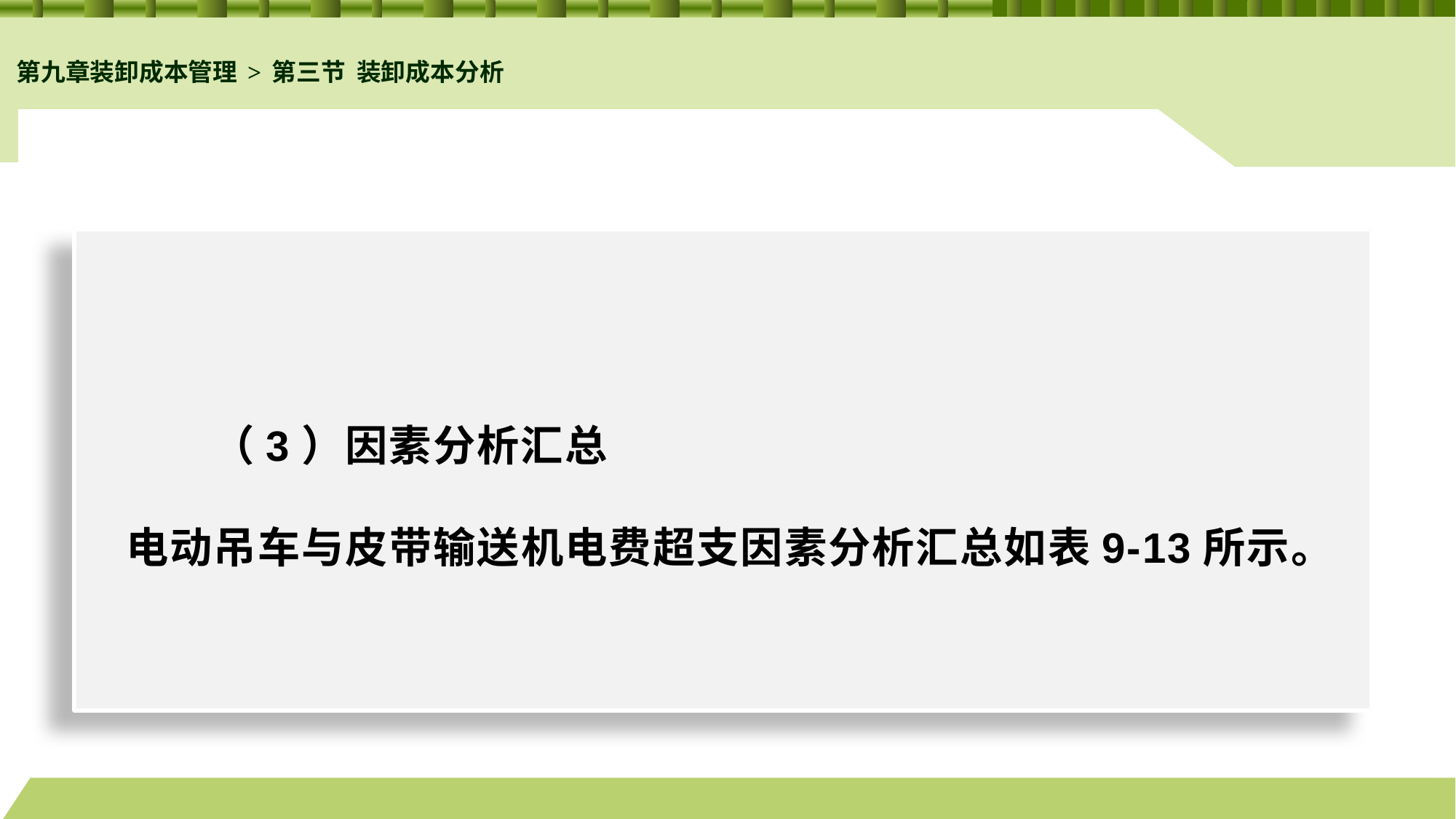

第九章装卸成本管理>第三节  装卸成本分析
#
（3）因素分析汇总
电动吊车与皮带输送机电费超支因素分析汇总如表9-13所示。